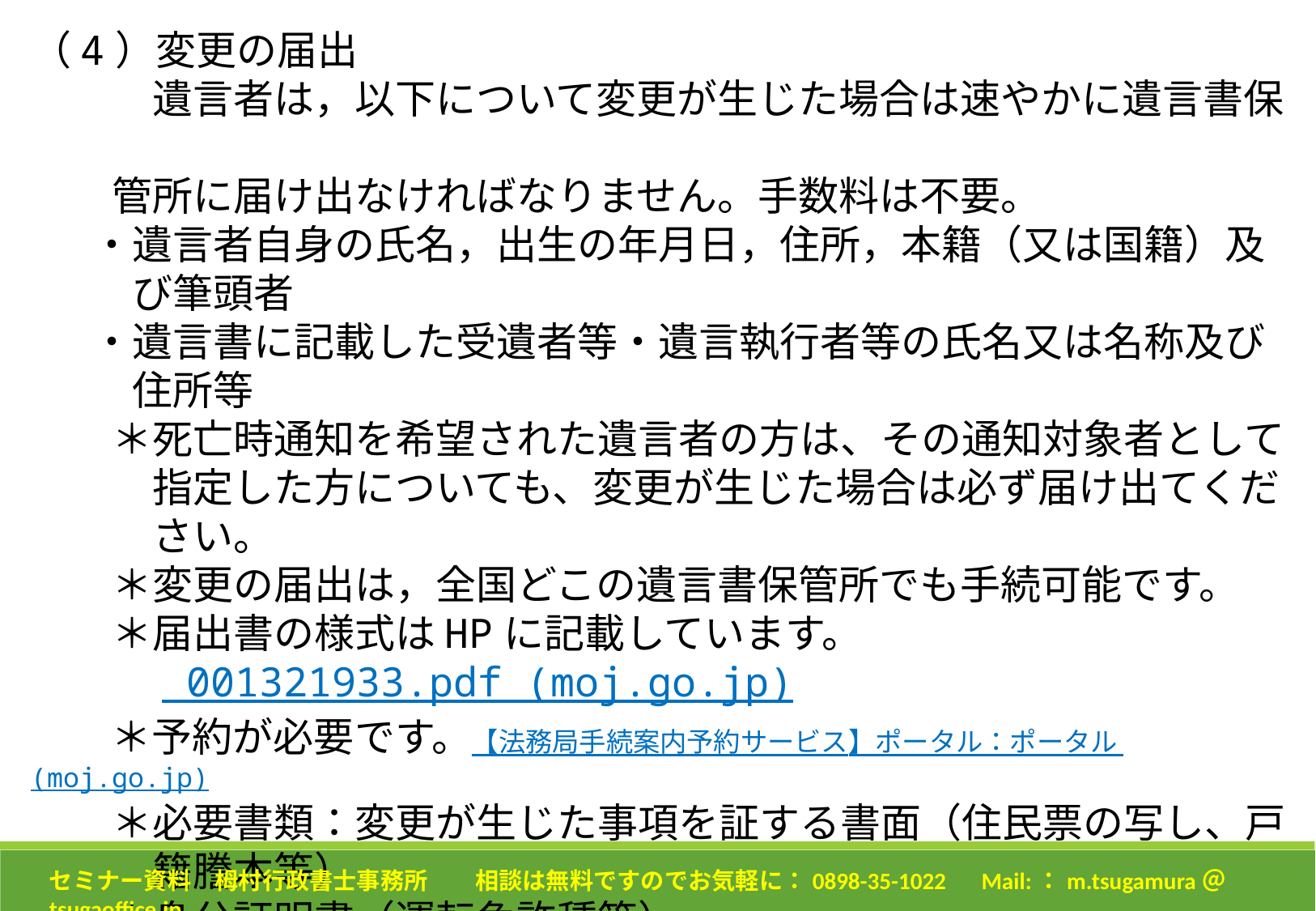

（4）変更の届出
　　　遺言者は，以下について変更が生じた場合は速やかに遺言書保
　　管所に届け出なければなりません。手数料は不要。
・遺言者自身の氏名，出生の年月日，住所，本籍（又は国籍）及
　び筆頭者
・遺言書に記載した受遺者等・遺言執行者等の氏名又は名称及び
　住所等
　　＊死亡時通知を希望された遺言者の方は、その通知対象者として
　　　指定した方についても、変更が生じた場合は必ず届け出てくだ
　　　さい。
　　＊変更の届出は，全国どこの遺言書保管所でも手続可能です。
　　＊届出書の様式はHPに記載しています。
　　　 001321933.pdf (moj.go.jp)
　　＊予約が必要です。【法務局手続案内予約サービス】ポータル：ポータル (moj.go.jp)
　　＊必要書類：変更が生じた事項を証する書面（住民票の写し、戸
　　　籍謄本等）
　　＊身分証明書（運転免許種等）
セミナー資料　栂村行政書士事務所　　相談は無料ですのでお気軽に：0898-35-1022　Mail:：m.tsugamura＠tsugaoffice.jp